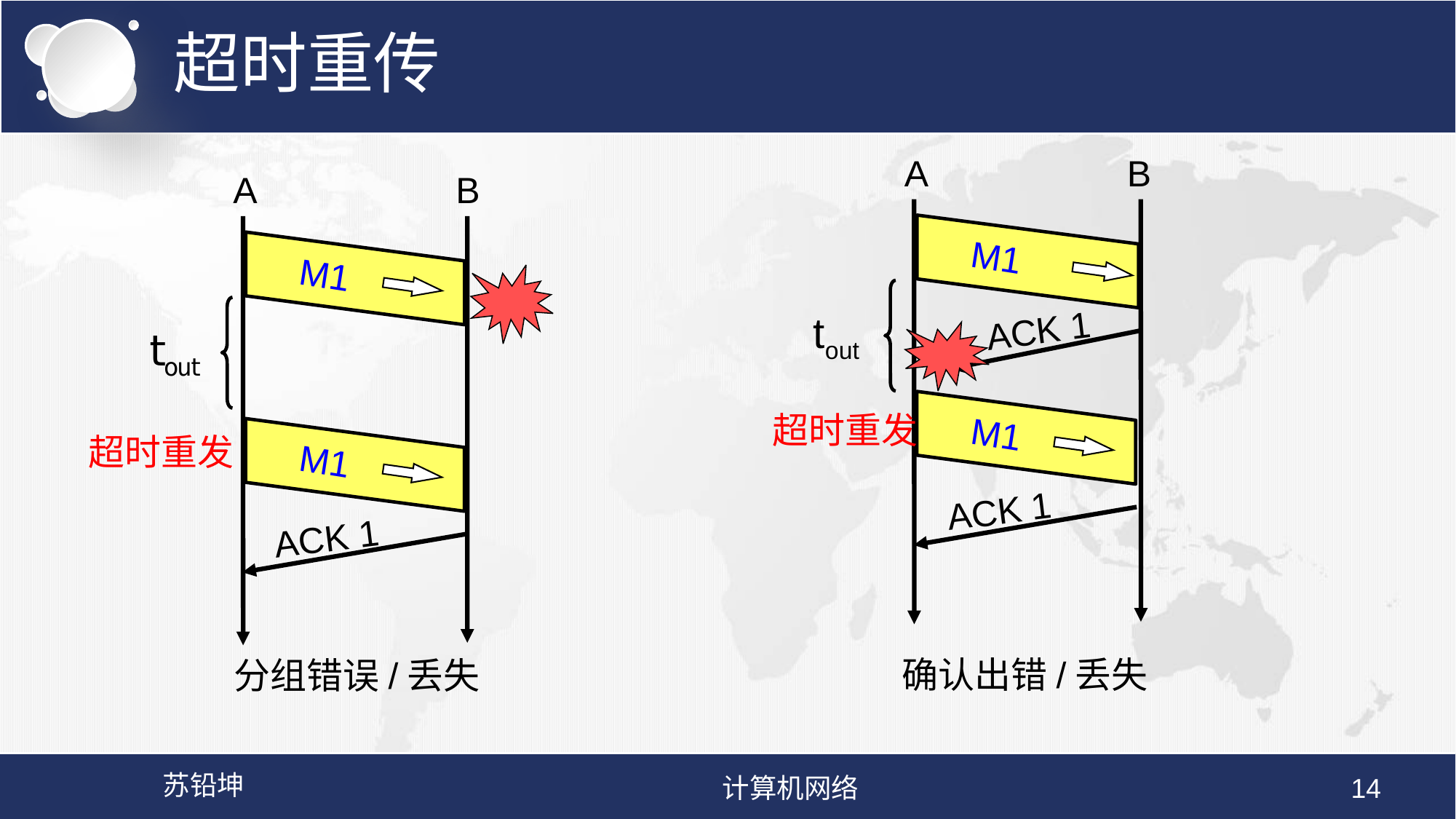

# 超时重传

A
B
A
B

M1

M1

tout

tout
ACK 1

M1

超时重发

M1

超时重发
ACK 1

ACK 1

确认出错/丢失
分组错误/丢失
苏铅坤
计算机网络
14